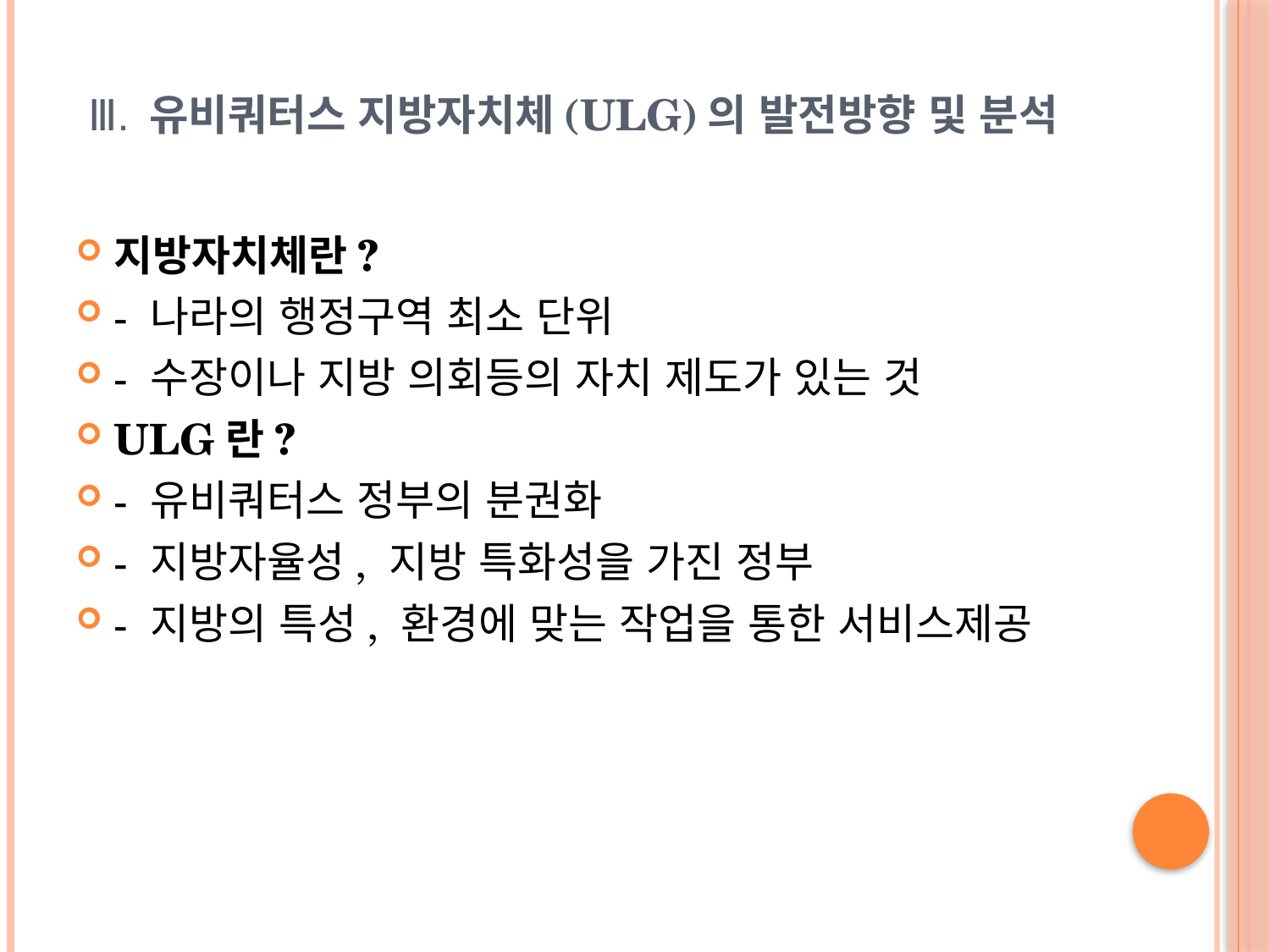

# Ⅲ. 유비쿼터스 지방자치체(ULG)의 발전방향 및 분석
지방자치체란?
- 나라의 행정구역 최소 단위
- 수장이나 지방 의회등의 자치 제도가 있는 것
ULG란?
- 유비쿼터스 정부의 분권화
- 지방자율성, 지방 특화성을 가진 정부
- 지방의 특성, 환경에 맞는 작업을 통한 서비스제공